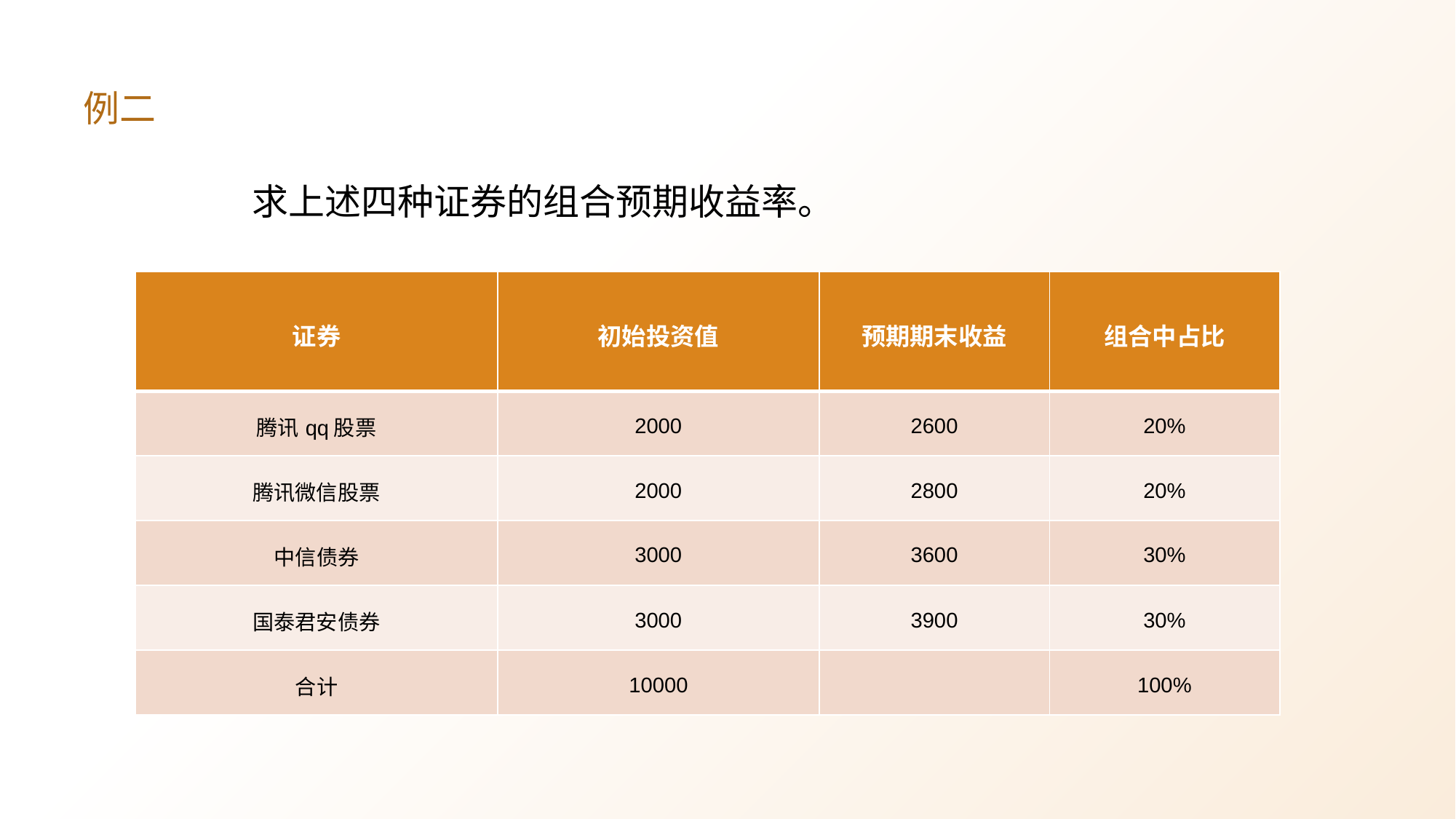

# 例二
求上述四种证券的组合预期收益率。
| 证券 | 初始投资值 | 预期期末收益 | 组合中占比 |
| --- | --- | --- | --- |
| 腾讯qq股票 | 2000 | 2600 | 20% |
| 腾讯微信股票 | 2000 | 2800 | 20% |
| 中信债券 | 3000 | 3600 | 30% |
| 国泰君安债券 | 3000 | 3900 | 30% |
| 合计 | 10000 |  | 100% |